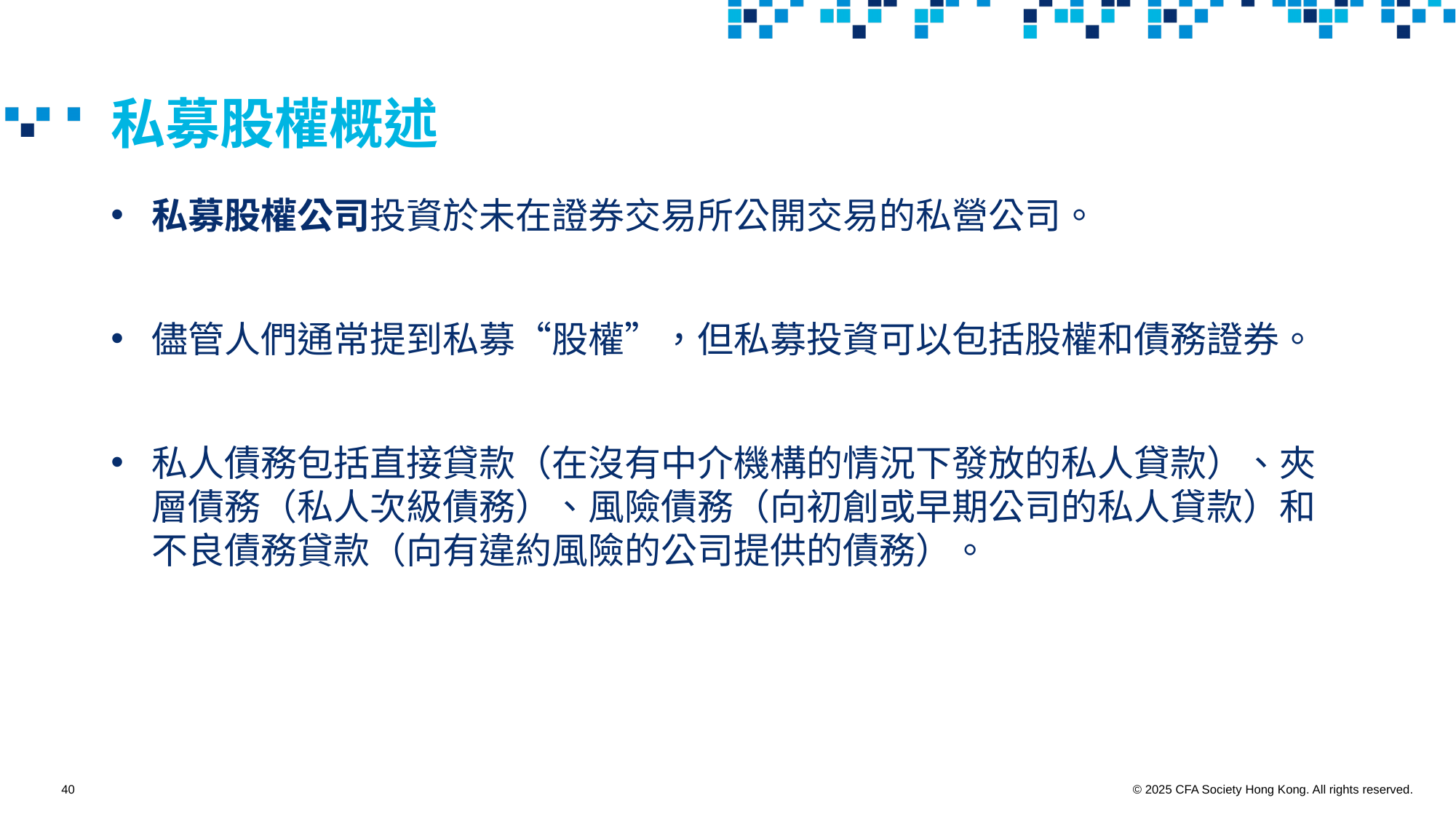

# 私募股權概述
私募股權公司投資於未在證券交易所公開交易的私營公司。

儘管人們通常提到私募“股權”，但私募投資可以包括股權和債務證券。

私人債務包括直接貸款（在沒有中介機構的情況下發放的私人貸款）、夾層債務（私人次級債務）、風險債務（向初創或早期公司的私人貸款）和不良債務貸款（向有違約風險的公司提供的債務）。
40
© 2025 CFA Society Hong Kong. All rights reserved.